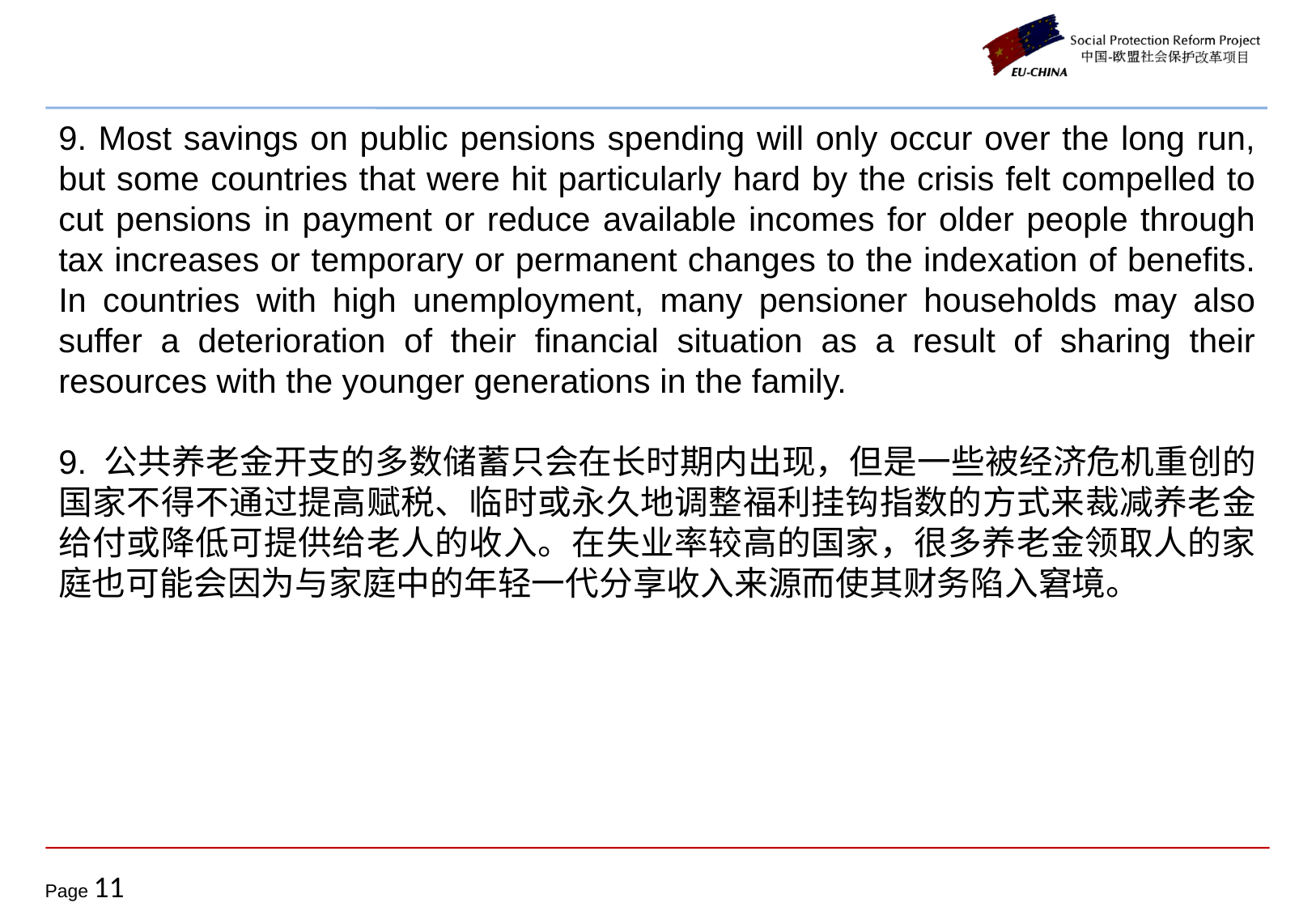

9. Most savings on public pensions spending will only occur over the long run, but some countries that were hit particularly hard by the crisis felt compelled to cut pensions in payment or reduce available incomes for older people through tax increases or temporary or permanent changes to the indexation of benefits. In countries with high unemployment, many pensioner households may also suffer a deterioration of their financial situation as a result of sharing their resources with the younger generations in the family.

9. 公共养老金开支的多数储蓄只会在长时期内出现，但是一些被经济危机重创的国家不得不通过提高赋税、临时或永久地调整福利挂钩指数的方式来裁减养老金给付或降低可提供给老人的收入。在失业率较高的国家，很多养老金领取人的家庭也可能会因为与家庭中的年轻一代分享收入来源而使其财务陷入窘境。